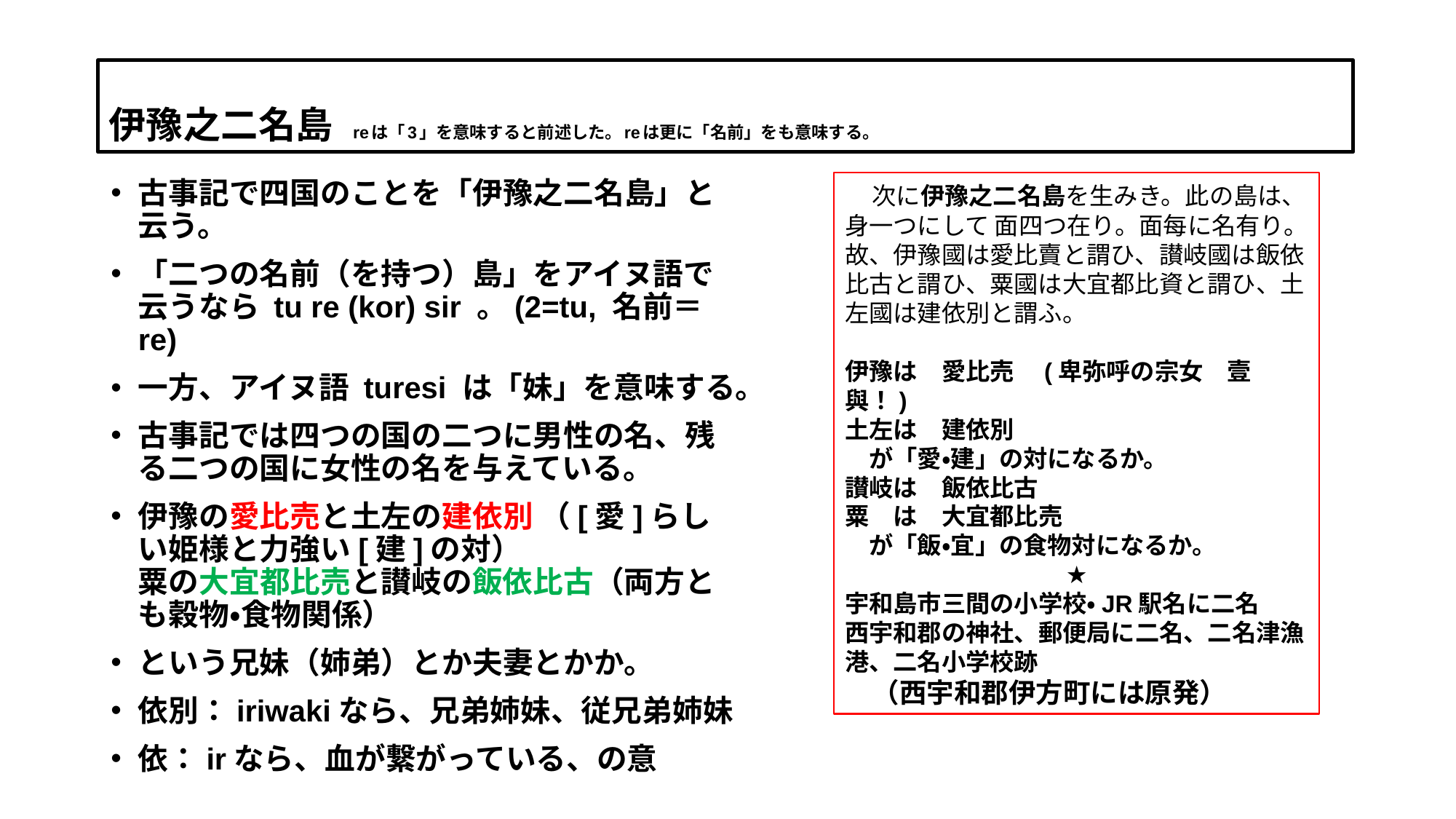

# 伊豫之二名島	reは「3」を意味すると前述した。reは更に「名前」をも意味する。
古事記で四国のことを「伊豫之二名島」と云う。
「二つの名前（を持つ）島」をアイヌ語で云うなら tu re (kor) sir 。(2=tu, 名前＝re)
一方、アイヌ語 turesi は「妹」を意味する。
古事記では四つの国の二つに男性の名、残る二つの国に女性の名を与えている。
伊豫の愛比売と土左の建依別 （[愛]らしい姫様と力強い[建]の対）
粟の大宜都比売と讃岐の飯依比古（両方とも穀物・食物関係）
という兄妹（姉弟）とか夫妻とかか。
依別：iriwakiなら、兄弟姉妹、従兄弟姉妹
依：irなら、血が繋がっている、の意

　次に伊豫之二名島を生みき。此の島は、身一つにして 面四つ在り。面每に名有り。故、伊豫國は愛比賣と謂ひ、讃岐國は飯依比古と謂ひ、粟國は大宜都比資と謂ひ、土左國は建依別と謂ふ。

伊豫は　愛比売　(卑弥呼の宗女　壹與！)
土左は　建依別
　が「愛・建」の対になるか。
讃岐は　飯依比古
粟　は　大宜都比売
　が「飯・宜」の食物対になるか。
★
宇和島市三間の小学校・JR駅名に二名
西宇和郡の神社、郵便局に二名、二名津漁港、二名小学校跡
　（西宇和郡伊方町には原発）